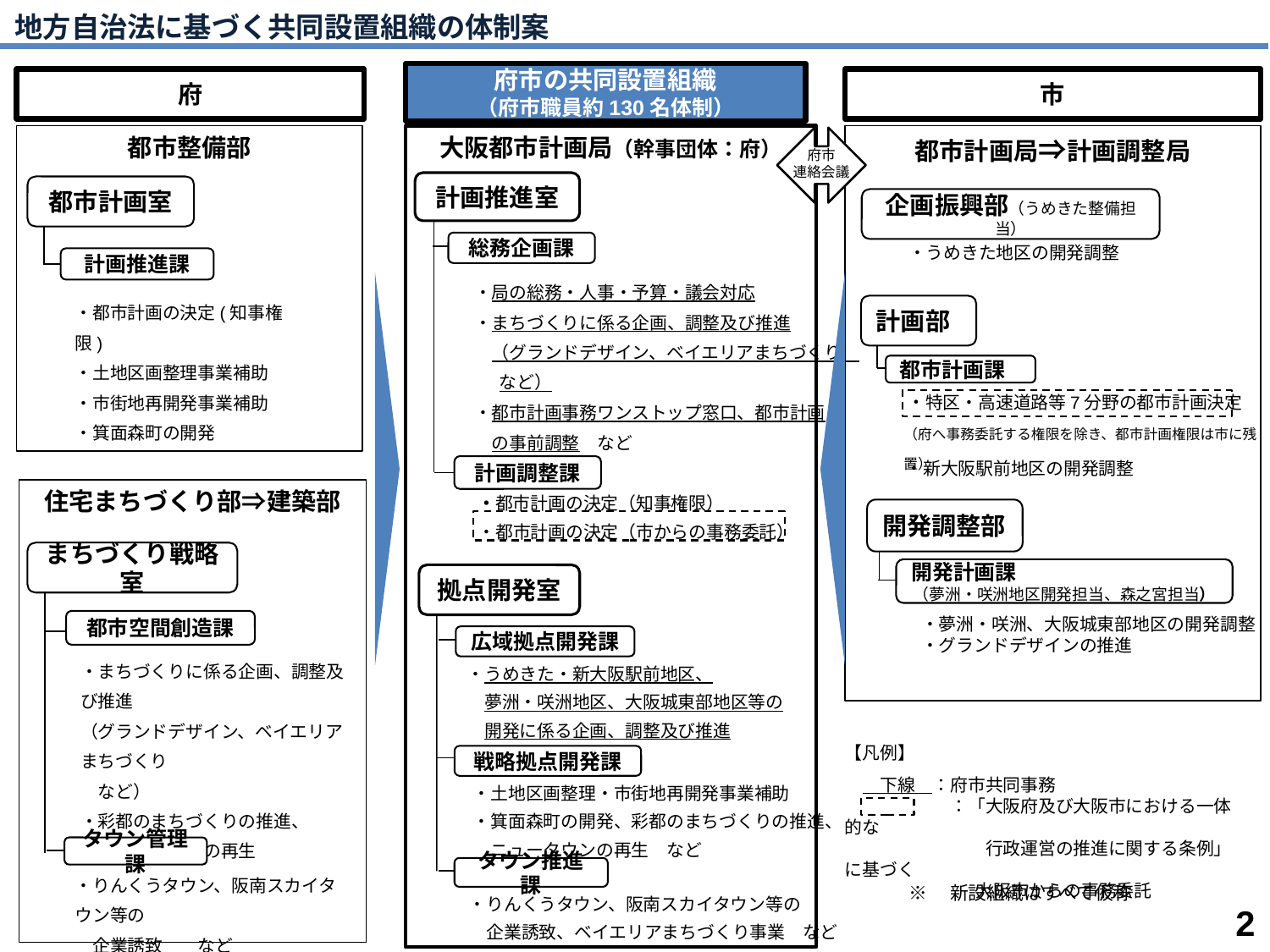

地方自治法に基づく共同設置組織の体制案
府市の共同設置組織
（府市職員約130名体制）
府
市
都市整備部

大阪都市計画局（幹事団体：府）

都市計画局⇒計画調整局

府市
連絡会議

計画推進室
都市計画室
企画振興部（うめきた整備担当）

・うめきた地区の開発調整
総務企画課
計画推進課
・局の総務・人事・予算・議会対応
・まちづくりに係る企画、調整及び推進
　（グランドデザイン、ベイエリアまちづくり　など）
・都市計画事務ワンストップ窓口、都市計画
　の事前調整　など
・都市計画の決定(知事権限)
・土地区画整理事業補助
・市街地再開発事業補助
・箕面森町の開発

計画部
都市計画課
・特区・高速道路等7分野の都市計画決定

（府へ事務委託する権限を除き、都市計画権限は市に残置）
・新大阪駅前地区の開発調整
計画調整課

・都市計画の決定（知事権限）
・都市計画の決定（市からの事務委託）
　　　　　　　　　　　　　　　　　　　　　　　　など
住宅まちづくり部⇒建築部

開発調整部

まちづくり戦略室
開発計画課
（夢洲・咲洲地区開発担当、森之宮担当）
拠点開発室
・夢洲・咲洲、大阪城東部地区の開発調整
・グランドデザインの推進
都市空間創造課
広域拠点開発課
・まちづくりに係る企画、調整及び推進
（グランドデザイン、ベイエリアまちづくり
　など）
・彩都のまちづくりの推進、
　ニュータウンの再生
・うめきた・新大阪駅前地区、
　夢洲・咲洲地区、大阪城東部地区等の
　開発に係る企画、調整及び推進
【凡例】
　　下線　：府市共同事務
　　　　　　：「大阪府及び大阪市における一体的な
　　　　　　　　行政運営の推進に関する条例」に基づく
　　 　　　　　 大阪市からの事務委託
戦略拠点開発課
・土地区画整理・市街地再開発事業補助
・箕面森町の開発、彩都のまちづくりの推進、
　ニュータウンの再生　など

タウン管理課

タウン推進課
・りんくうタウン、阪南スカイタウン等の
　企業誘致　　など
※　新設組織はすべて仮称
・りんくうタウン、阪南スカイタウン等の
　企業誘致、ベイエリアまちづくり事業　など
 2